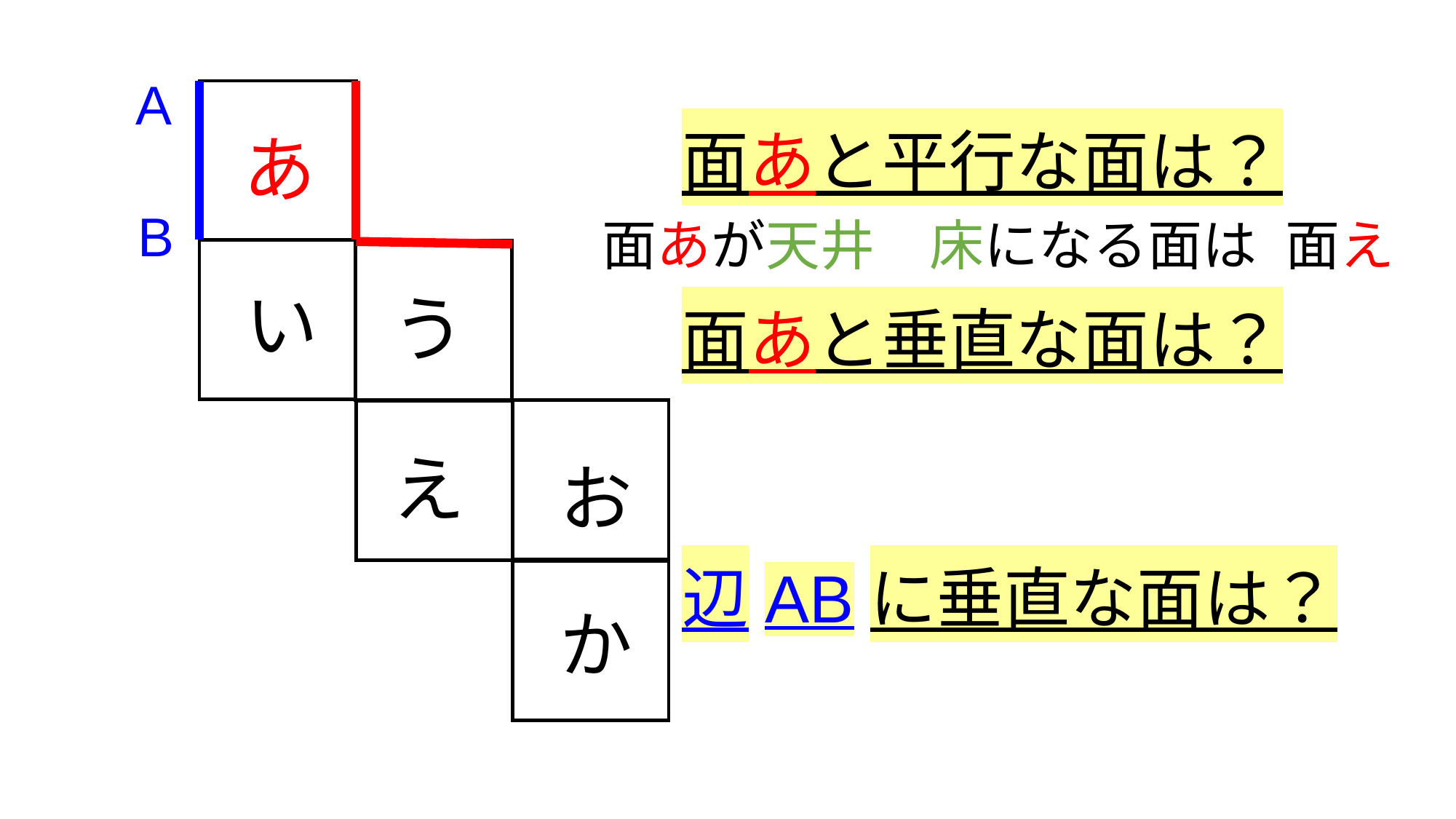

A

面あと平行な面は？

面あと垂直な面は？

辺ABに垂直な面は？
あ
B
面あが天井　床になる面は
面え

い
う

え
お

か